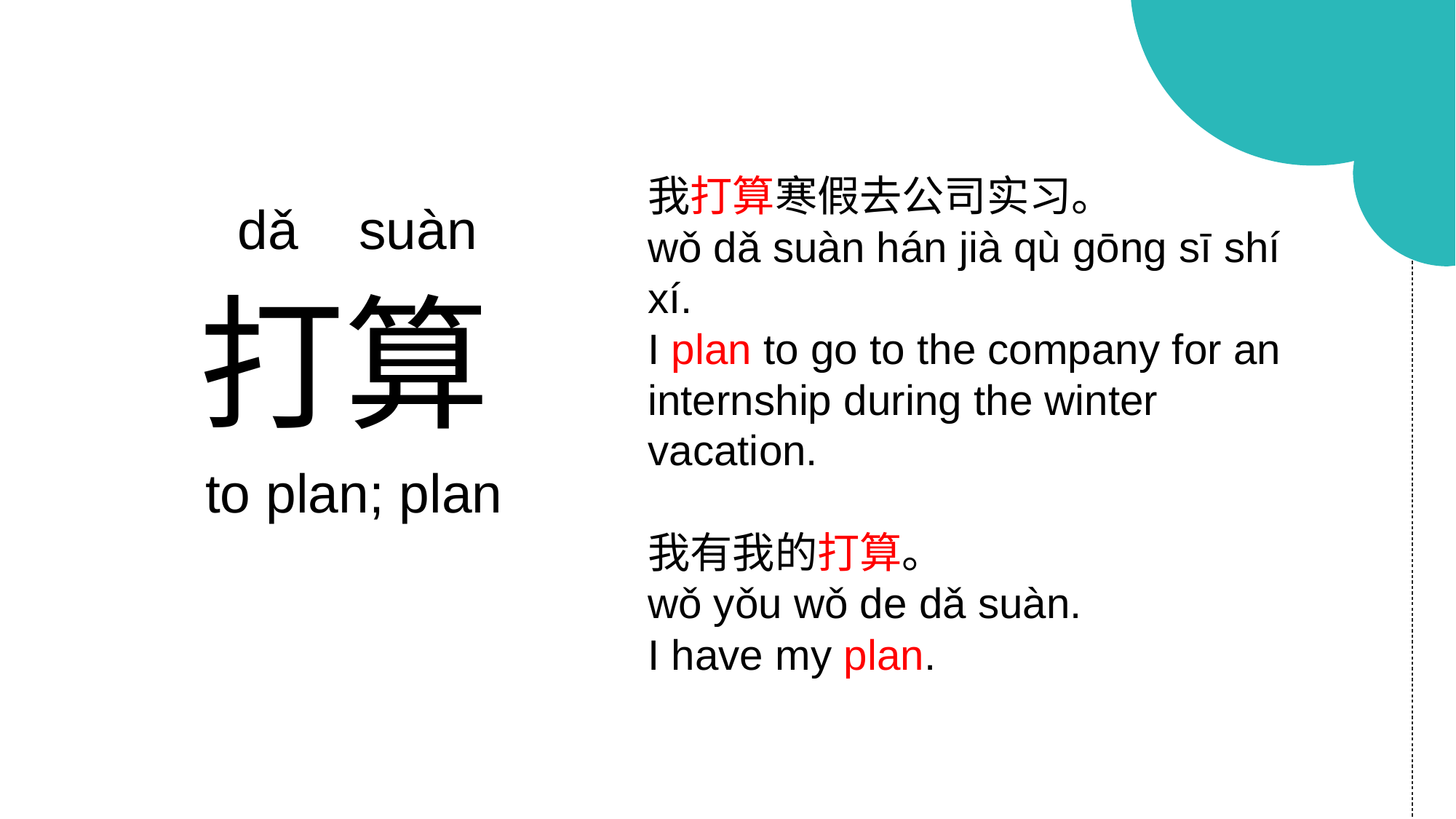

我打算寒假去公司实习。
wǒ dǎ suàn hán jià qù gōng sī shí xí.
I plan to go to the company for an internship during the winter vacation.

我有我的打算。
wǒ yǒu wǒ de dǎ suàn.
I have my plan.

  dǎ    suàn
打算
  to plan; plan